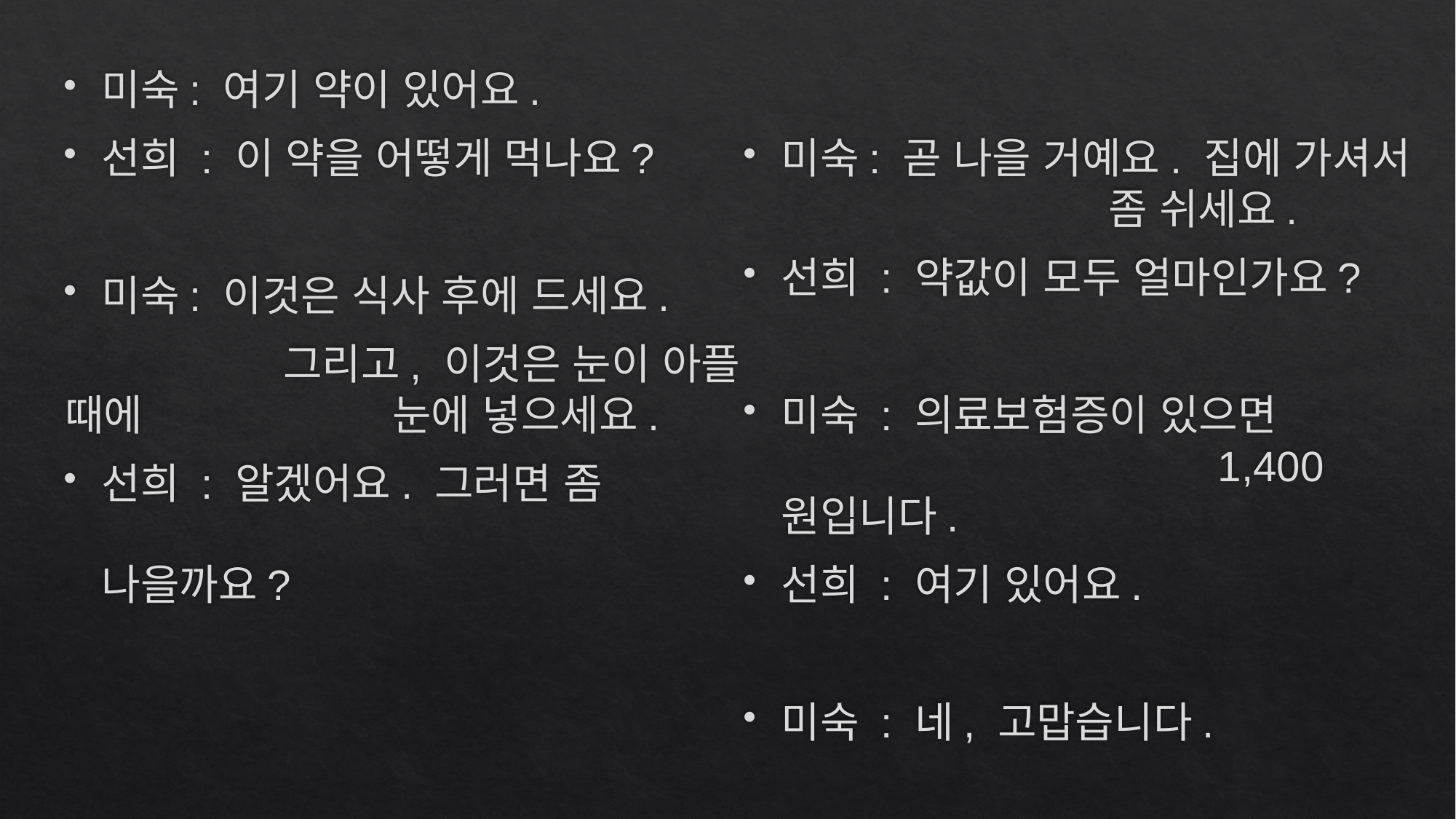

미숙: 여기 약이 있어요.
선희 : 이 약을 어떻게 먹나요?

미숙: 이것은 식사 후에 드세요.
		그리고, 이것은 눈이 아플 때에 			눈에 넣으세요.
선희 : 알겠어요. 그러면 좀 						나을까요?

미숙: 곧 나을 거예요. 집에 가셔서 			좀 쉬세요.
선희 : 약값이 모두 얼마인가요?

미숙 : 의료보험증이 있으면 					1,400원입니다.
선희 : 여기 있어요.

미숙 : 네, 고맙습니다.